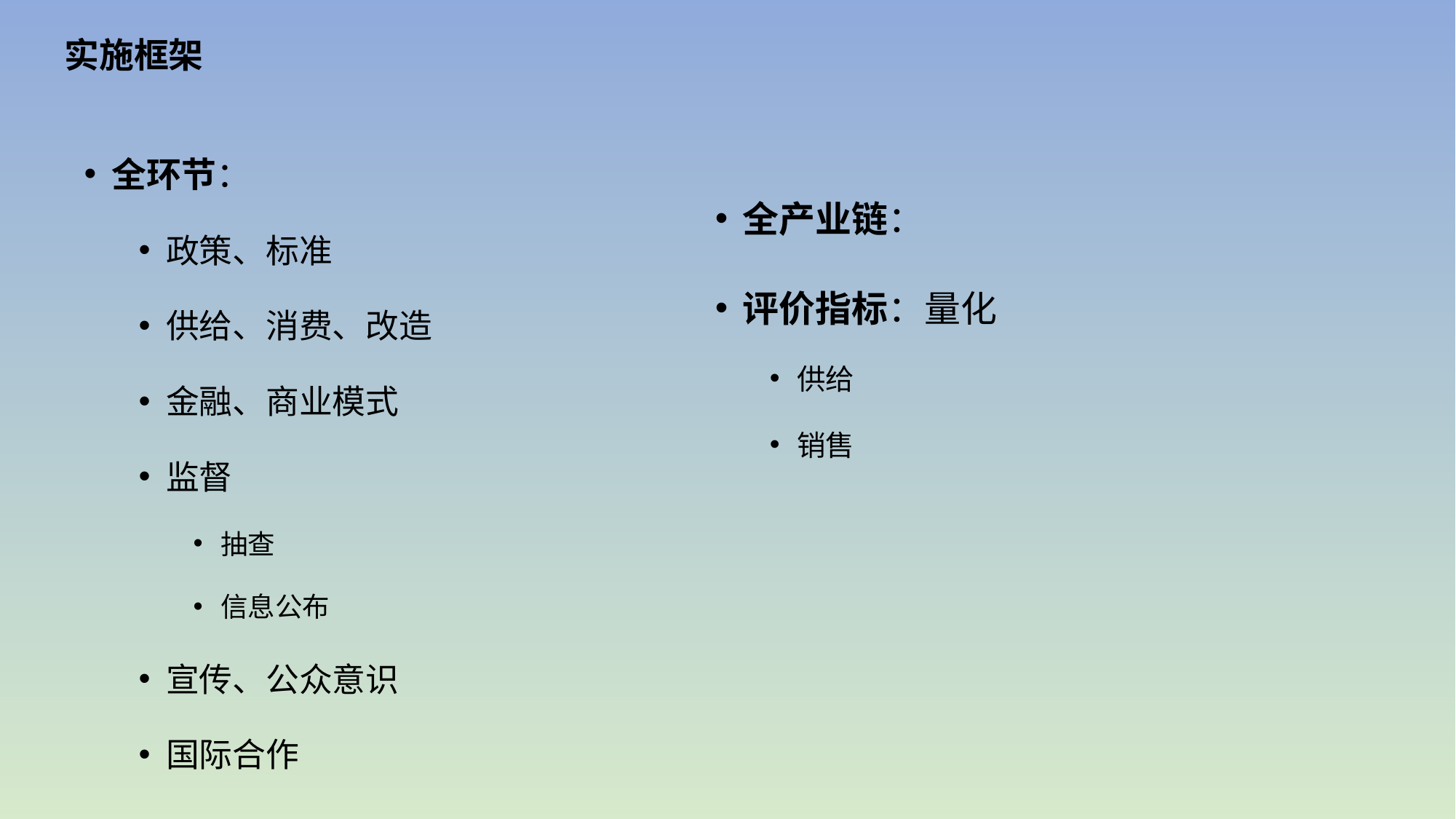

# 实施框架
全环节：
政策、标准
供给、消费、改造
金融、商业模式
监督
抽查
信息公布
宣传、公众意识
国际合作

全产业链：
评价指标：量化
供给
销售